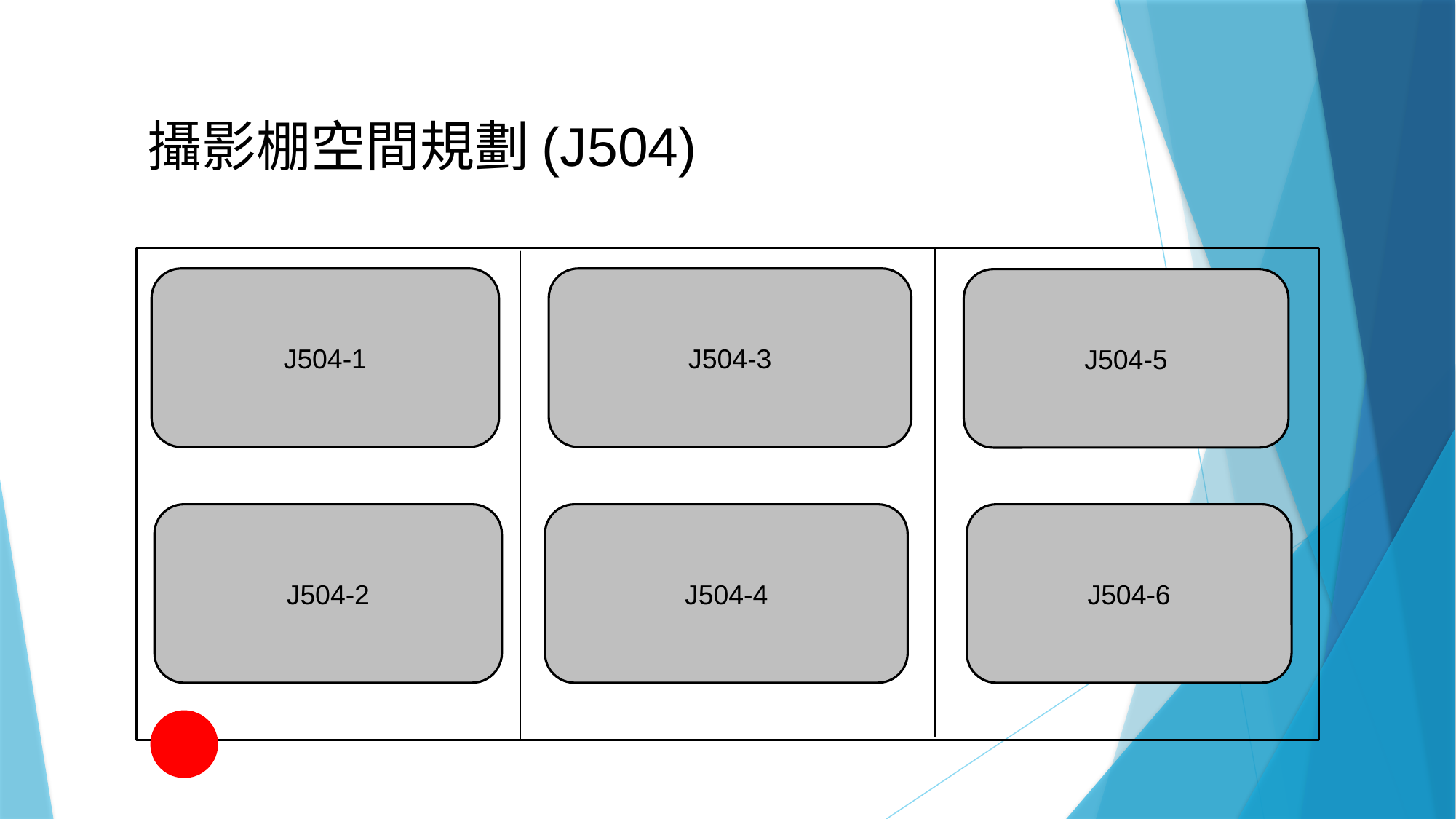

攝影棚空間規劃(J504)

J504-1
J504-3
J504-5
J504-6
J504-4
J504-2